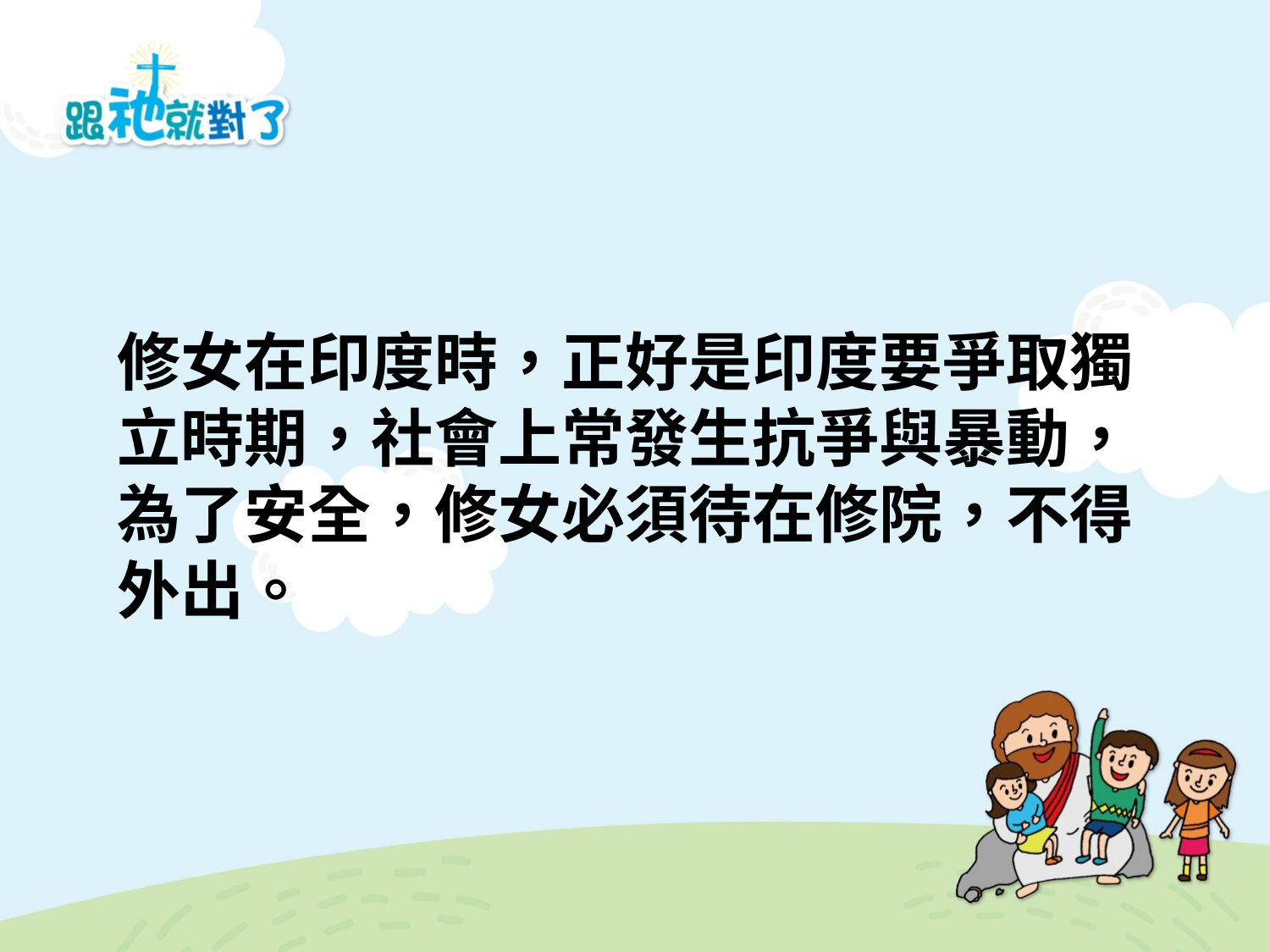

修女在印度時，正好是印度要爭取獨立時期，社會上常發生抗爭與暴動，為了安全，修女必須待在修院，不得外出。